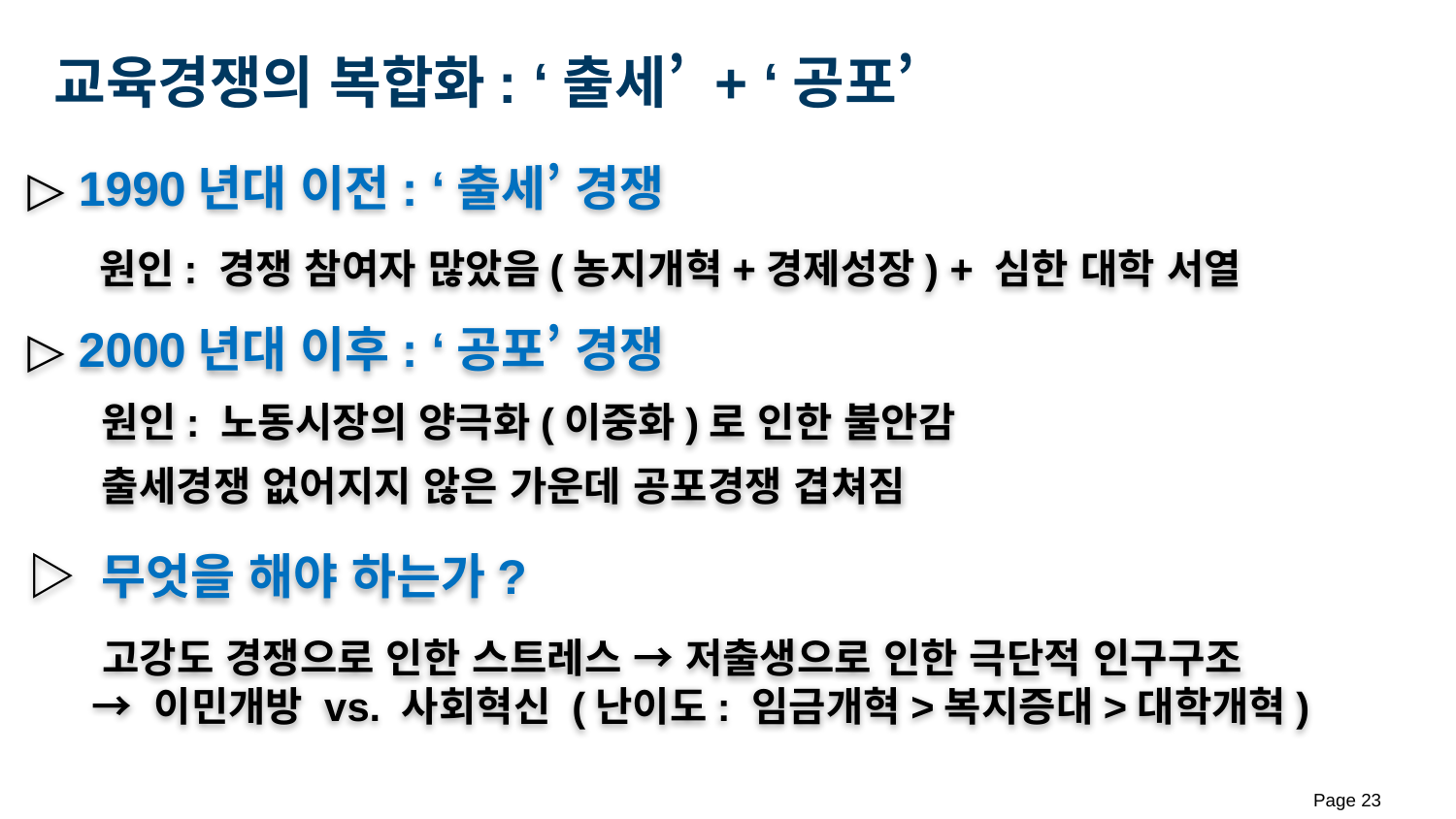

교육경쟁의 복합화: ‘출세’ + ‘공포’
▷ 1990년대 이전: ‘출세’ 경쟁
 원인: 경쟁 참여자 많았음(농지개혁+경제성장) + 심한 대학 서열
▷ 2000년대 이후: ‘공포’ 경쟁
 원인: 노동시장의 양극화(이중화)로 인한 불안감
 출세경쟁 없어지지 않은 가운데 공포경쟁 겹쳐짐
▷ 무엇을 해야 하는가?
 고강도 경쟁으로 인한 스트레스 → 저출생으로 인한 극단적 인구구조
 → 이민개방 vs. 사회혁신 (난이도: 임금개혁>복지증대>대학개혁)
Page 23